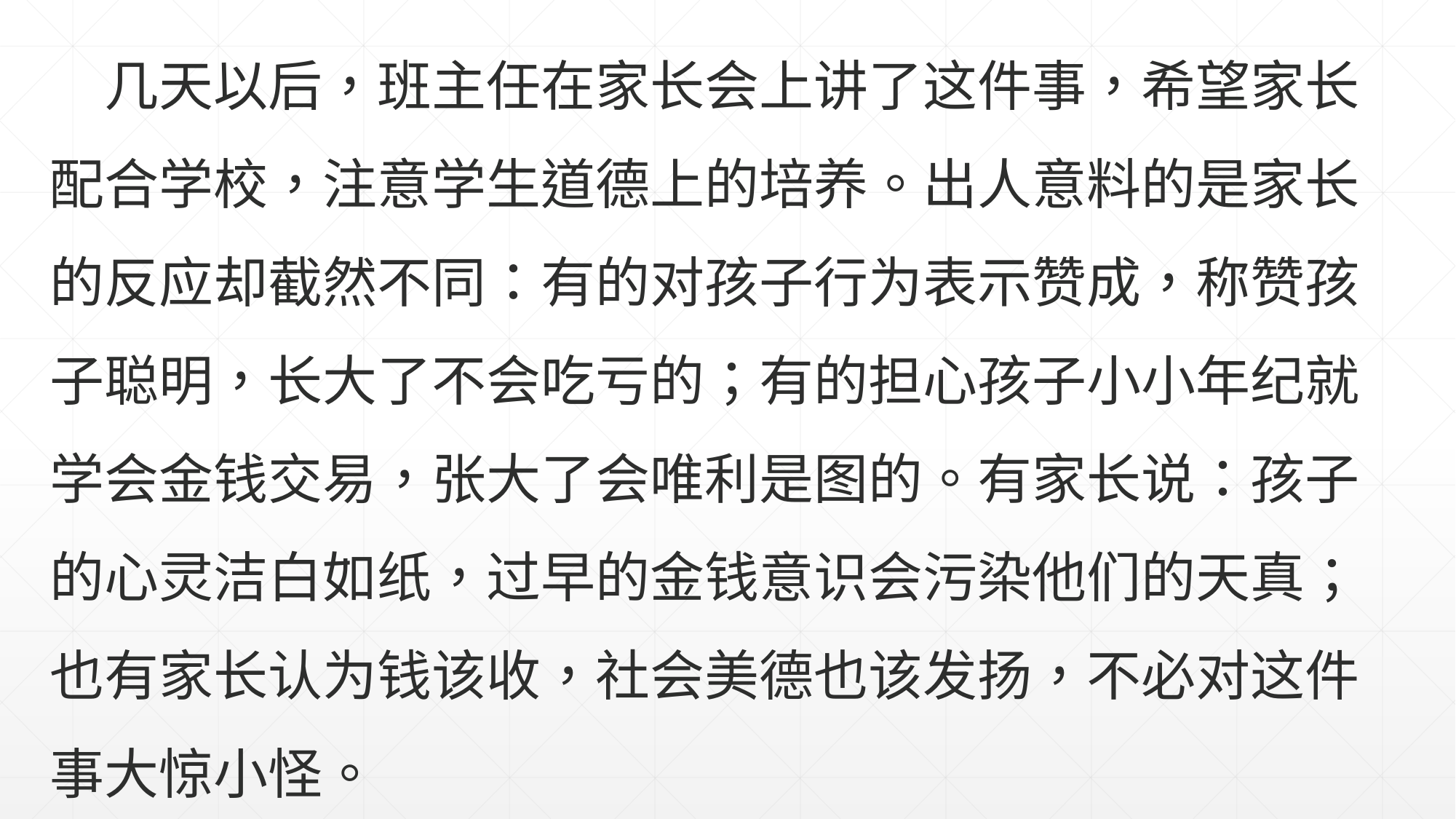

几天以后，班主任在家长会上讲了这件事，希望家长配合学校，注意学生道德上的培养。出人意料的是家长的反应却截然不同：有的对孩子行为表示赞成，称赞孩子聪明，长大了不会吃亏的；有的担心孩子小小年纪就学会金钱交易，张大了会唯利是图的。有家长说：孩子的心灵洁白如纸，过早的金钱意识会污染他们的天真；也有家长认为钱该收，社会美德也该发扬，不必对这件事大惊小怪。